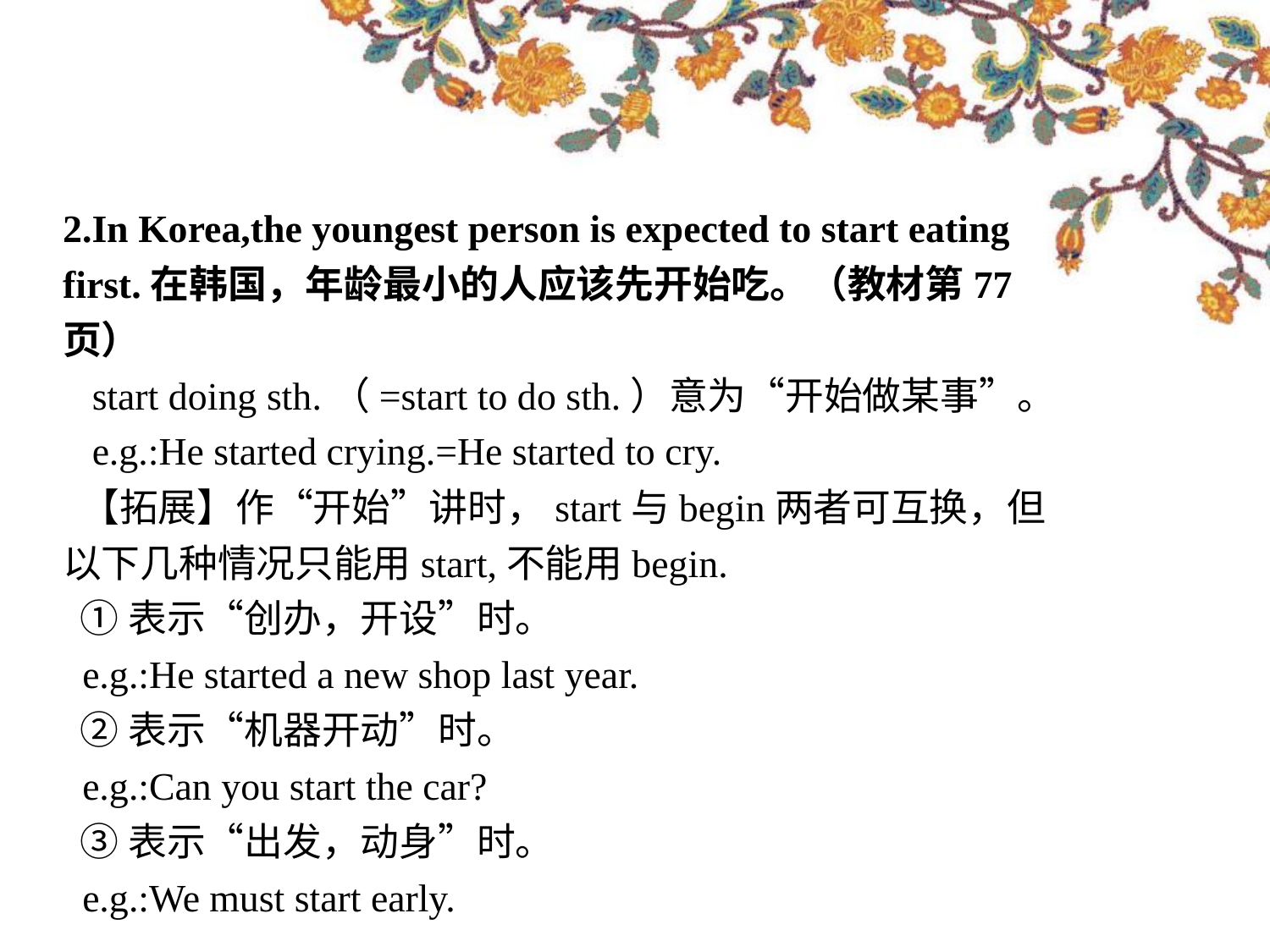

2.In Korea,the youngest person is expected to start eating first.在韩国，年龄最小的人应该先开始吃。（教材第77页）
   start doing sth.（=start to do sth.）意为“开始做某事”。
   e.g.:He started crying.=He started to cry.
 【拓展】作“开始”讲时，start与begin两者可互换，但以下几种情况只能用start,不能用begin.
  ①表示“创办，开设”时。
  e.g.:He started a new shop last year.
  ②表示“机器开动”时。
  e.g.:Can you start the car?
  ③表示“出发，动身”时。
  e.g.:We must start early.